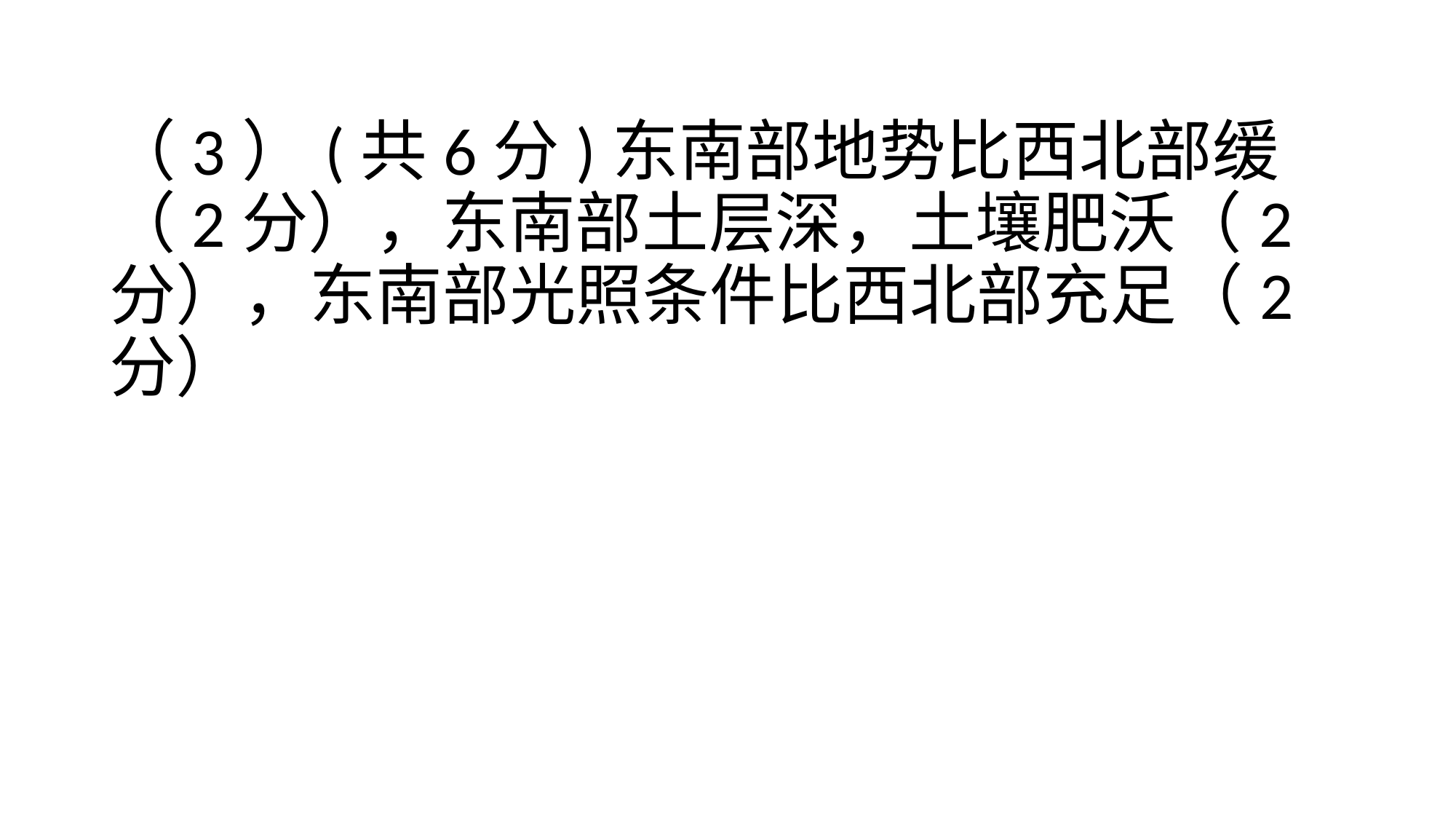

# （3）(共6分)东南部地势比西北部缓（2分），东南部土层深，土壤肥沃（2分），东南部光照条件比西北部充足（2分）